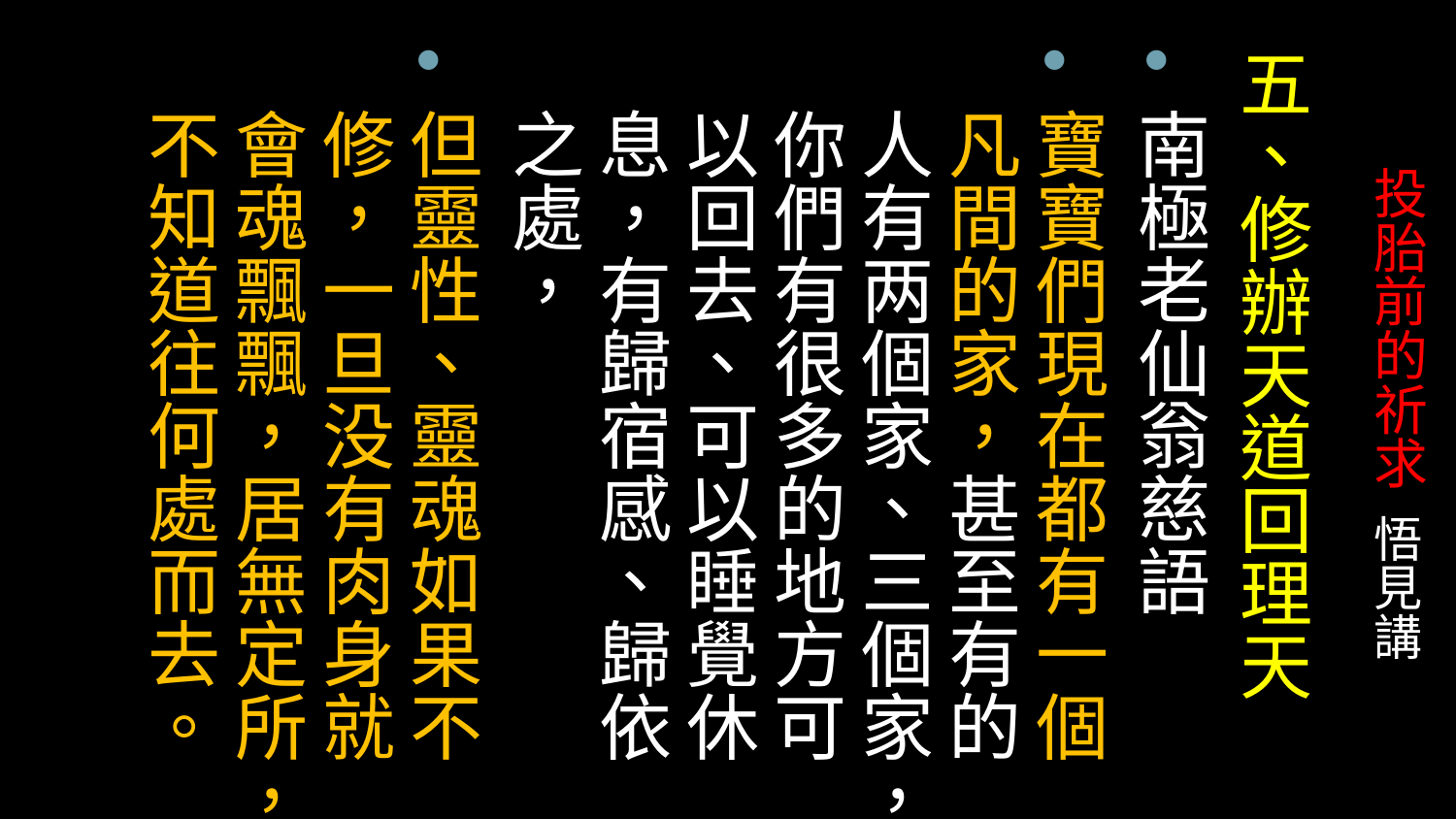

五、修辦天道回理天
南極老仙翁慈語
寶寶們現在都有一個凡間的家，甚至有的人有两個家、三個家，你們有很多的地方可以回去、可以睡覺休息，有歸宿感、歸依之處，
但靈性、靈魂如果不修，一旦没有肉身就會魂飄飄，居無定所，不知道往何處而去。

# 投胎前的祈求  悟見講